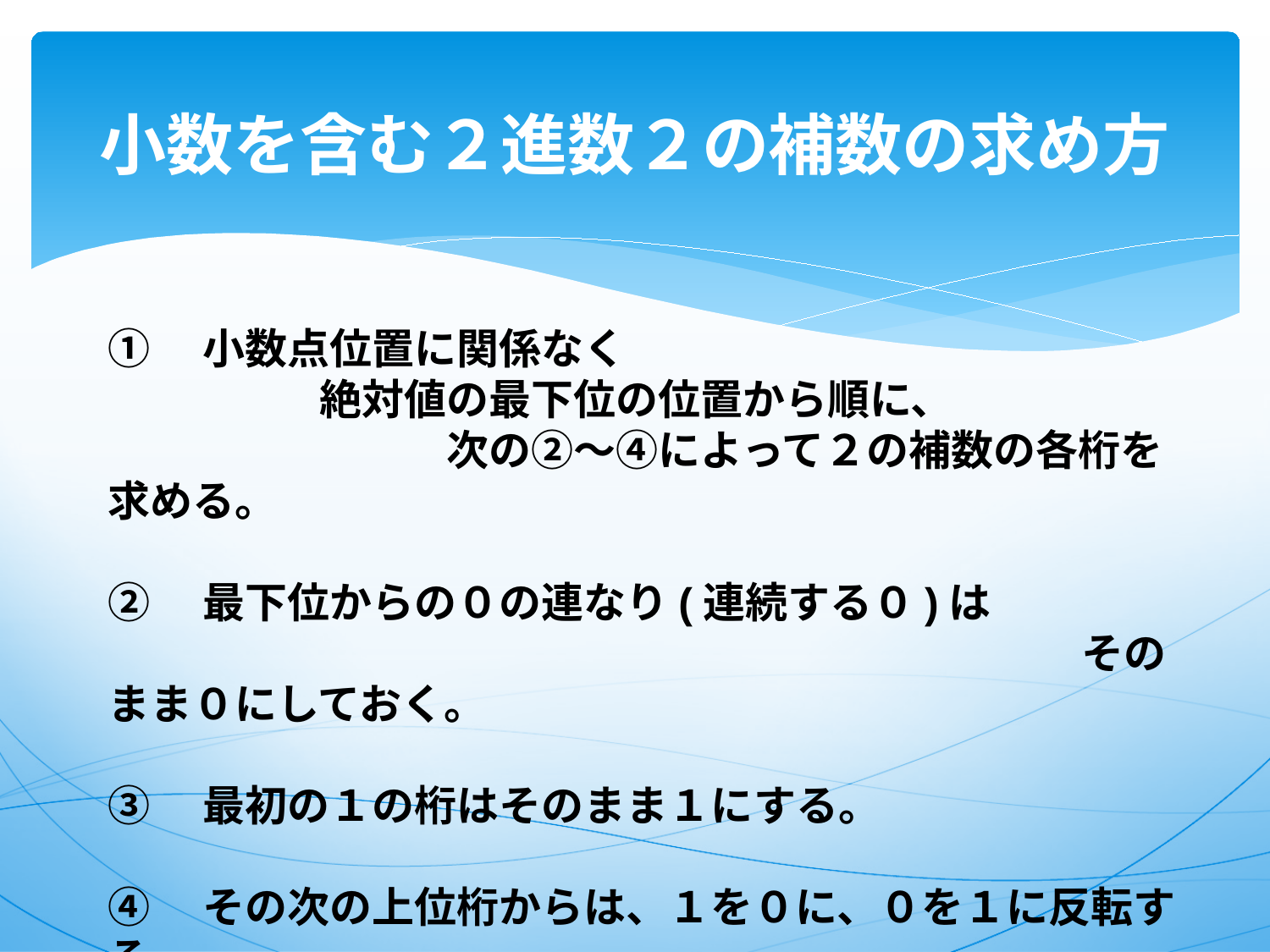

# 小数を含む２進数２の補数の求め方
①　小数点位置に関係なく
　　　　　絶対値の最下位の位置から順に、
　　　　　　　　次の②～④によって２の補数の各桁を求める。

②　最下位からの０の連なり(連続する０)は
　　　　　　　　　　　　　　　　　　　　　　　そのまま０にしておく。

③　最初の１の桁はそのまま１にする。

④　その次の上位桁からは、１を０に、０を１に反転する。